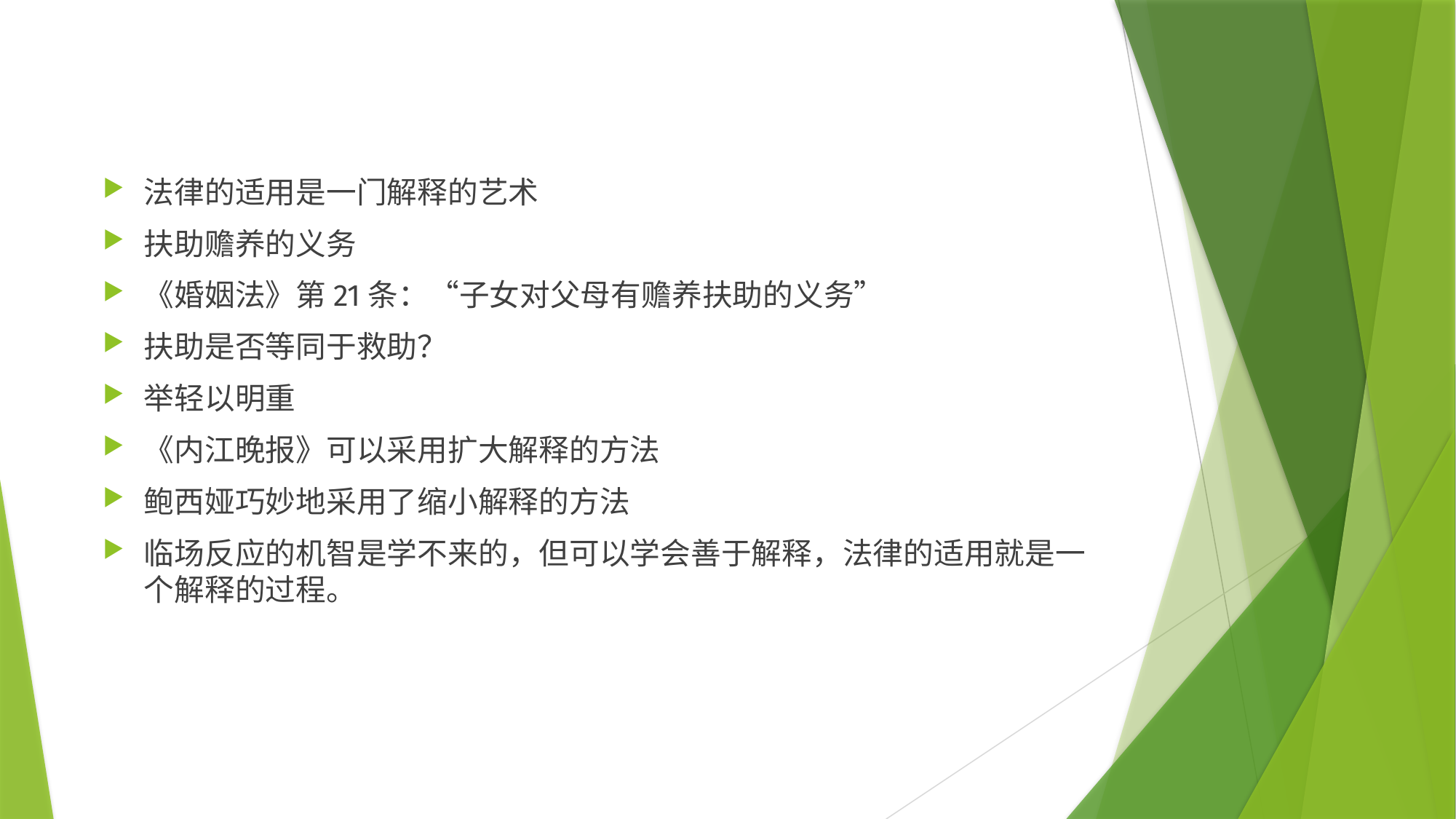

法律的适用是一门解释的艺术
扶助赡养的义务
《婚姻法》第21条：“子女对父母有赡养扶助的义务”
扶助是否等同于救助？
举轻以明重
《内江晚报》可以采用扩大解释的方法
鲍西娅巧妙地采用了缩小解释的方法
临场反应的机智是学不来的，但可以学会善于解释，法律的适用就是一个解释的过程。